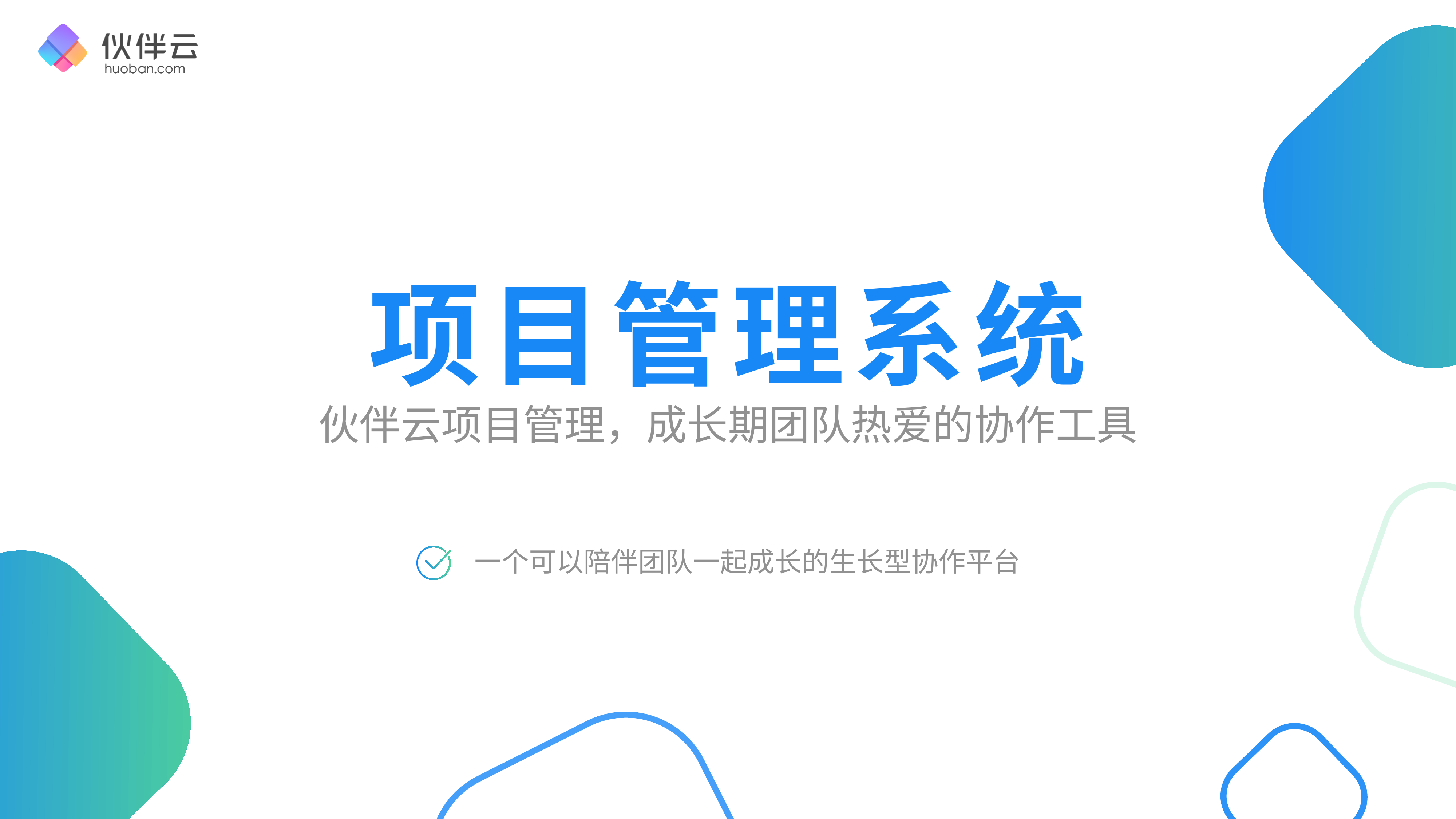

项目管理系统
伙伴云项目管理，成长期团队热爱的协作工具
一个可以陪伴团队一起成长的生长型协作平台